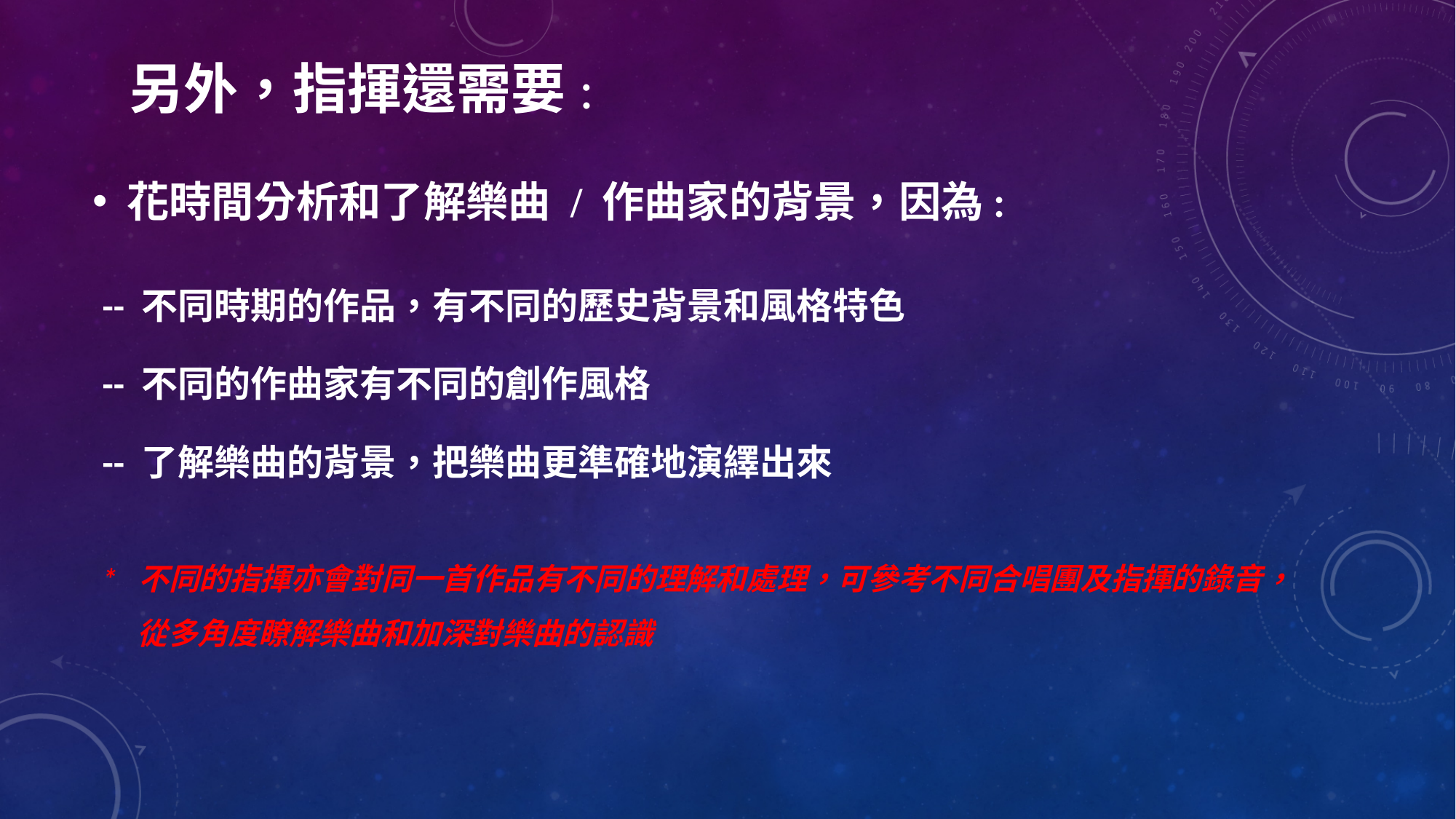

# 另外，指揮還需要:
花時間分析和了解樂曲 / 作曲家的背景，因為:

-- 不同時期的作品，有不同的歷史背景和風格特色

-- 不同的作曲家有不同的創作風格

-- 了解樂曲的背景，把樂曲更準確地演繹出來
*  不同的指揮亦會對同一首作品有不同的理解和處理，可參考不同合唱團及指揮的錄音，
    從多角度瞭解樂曲和加深對樂曲的認識